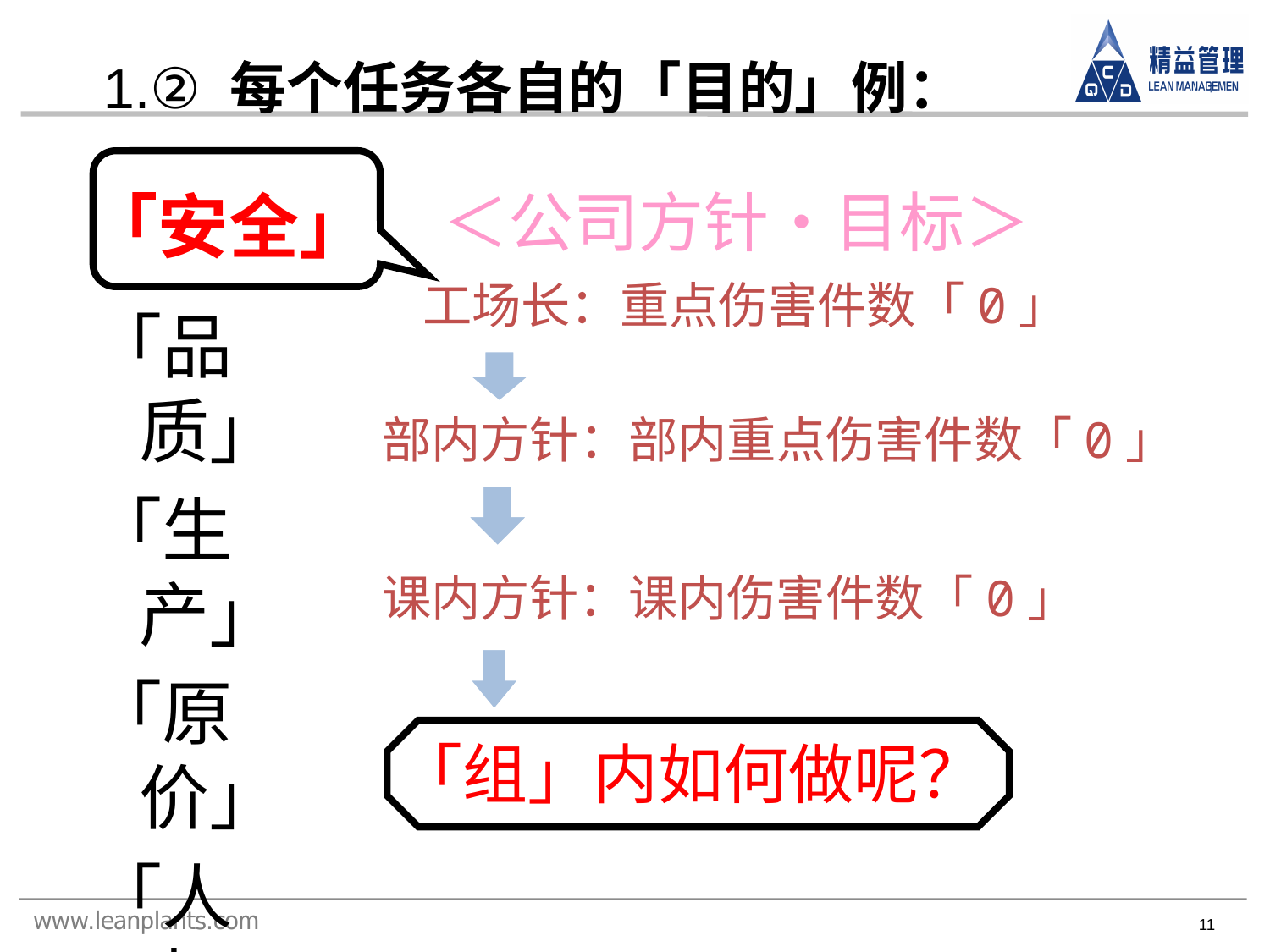

1.② 每个任务各自的「目的」例：

＜公司方针・目标＞
「安全」
工场长：重点伤害件数「0」
「品质」
「生产」
「原价」
「人事」
「环境」
「保全」

部内方针：部内重点伤害件数「0」

课内方针：课内伤害件数「0」

「组」内如何做呢？